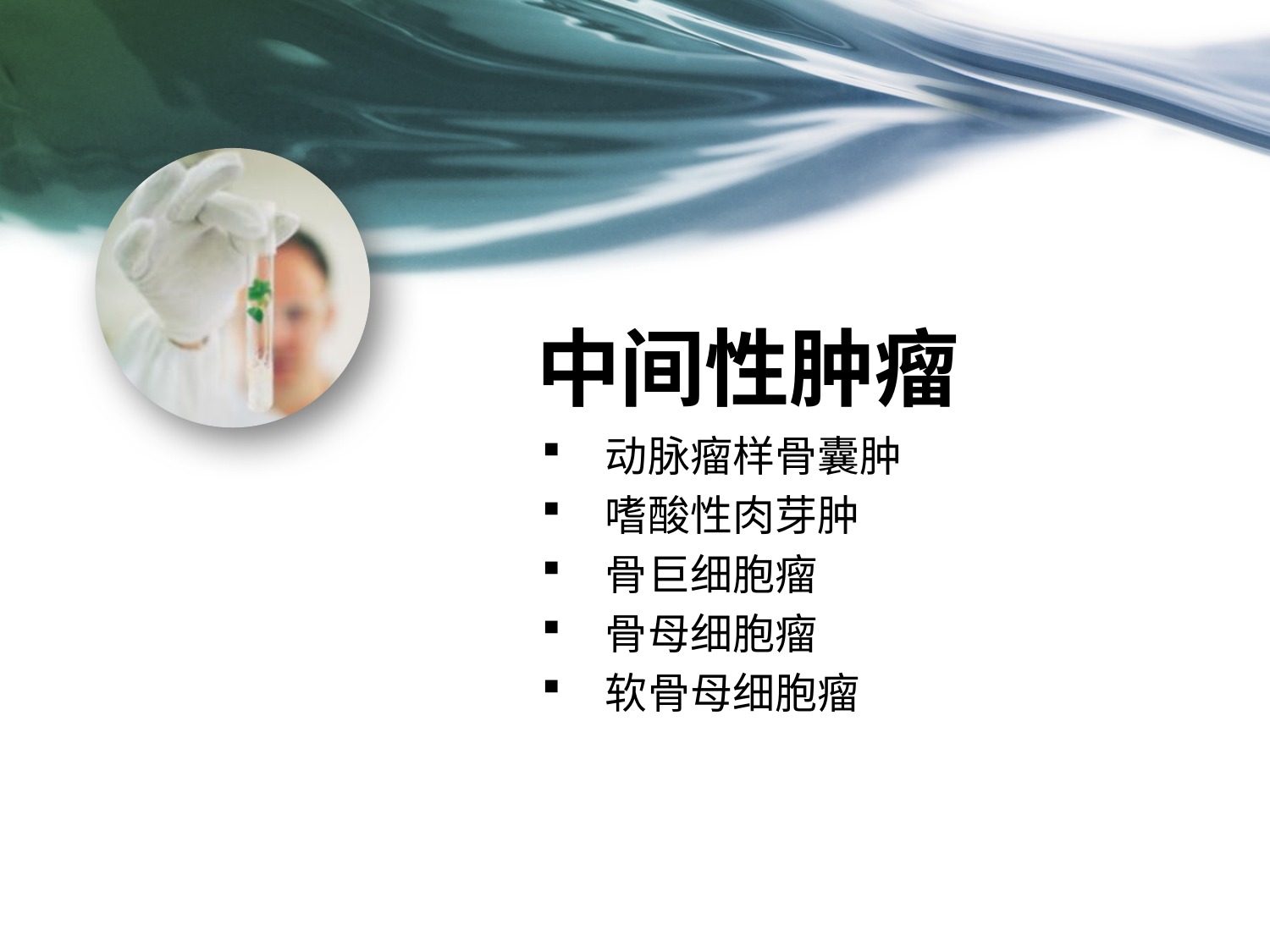

# 中间性肿瘤
动脉瘤样骨囊肿
嗜酸性肉芽肿
骨巨细胞瘤
骨母细胞瘤
软骨母细胞瘤